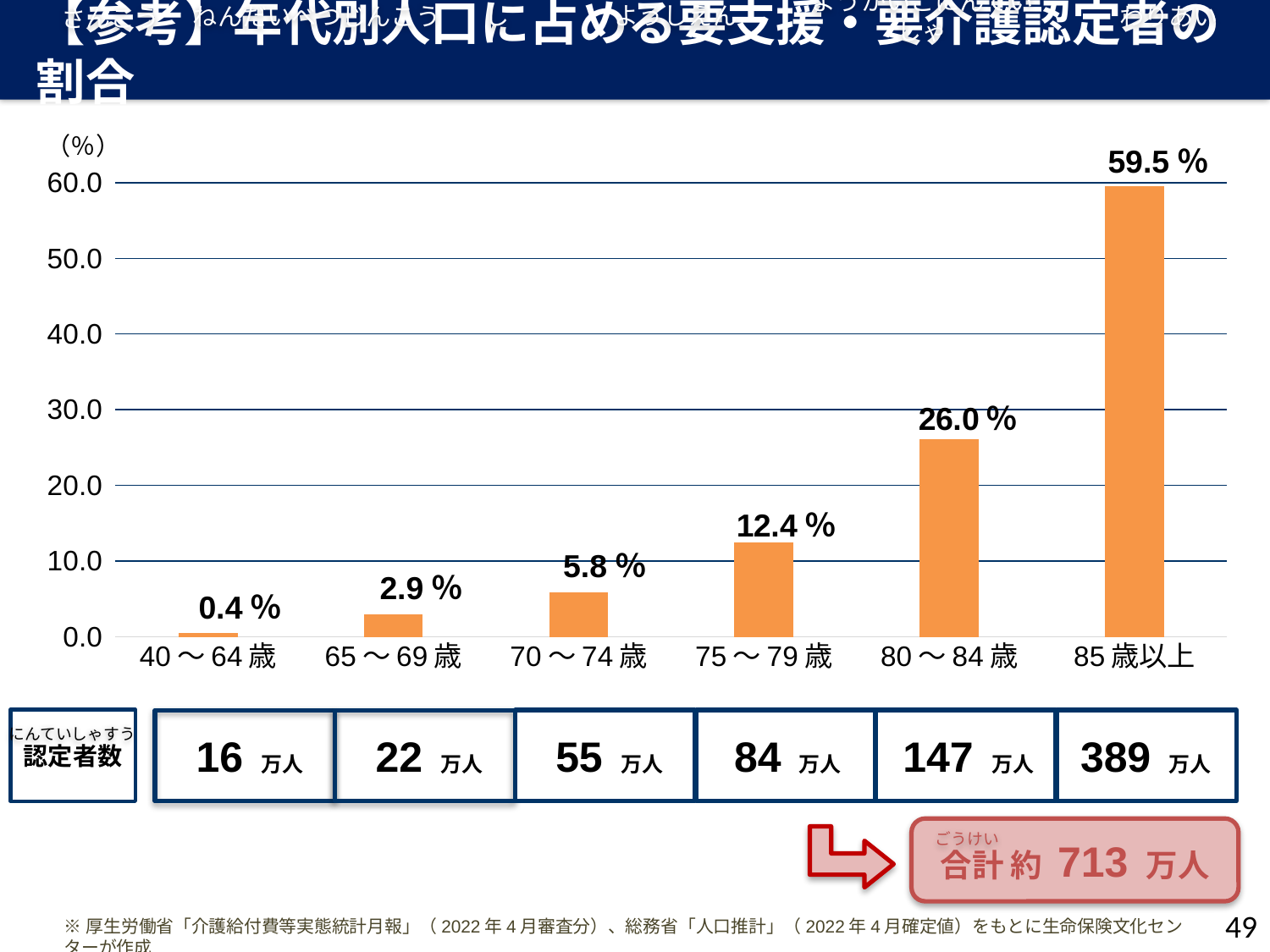

し
ようしえん
ようかいごにんていしゃ
わりあい
ねんだいべつじんこう
さんこう
【参考】年代別人口に占める要支援・要介護認定者の割合

### Chart

| Category |  |
|---|---|
| 40～64歳 | 0.4 |
| 65～69歳 | 2.9 |
| 70～74歳 | 5.8 |
| 75～79歳 | 12.4 |
| 80～84歳 | 26.0 |
| 85歳以上 | 59.5 |
保険金等
59.5％
5.8％
2.9％
0.4％
にんていしゃすう
認定者数

16 万人
55 万人
84 万人
22 万人
147 万人
389 万人
ごうけい

合計 約 713 万人
49
※厚生労働省「介護給付費等実態統計月報」（2022年4月審査分）、総務省「人口推計」（2022年4月確定値）をもとに生命保険文化センターが作成